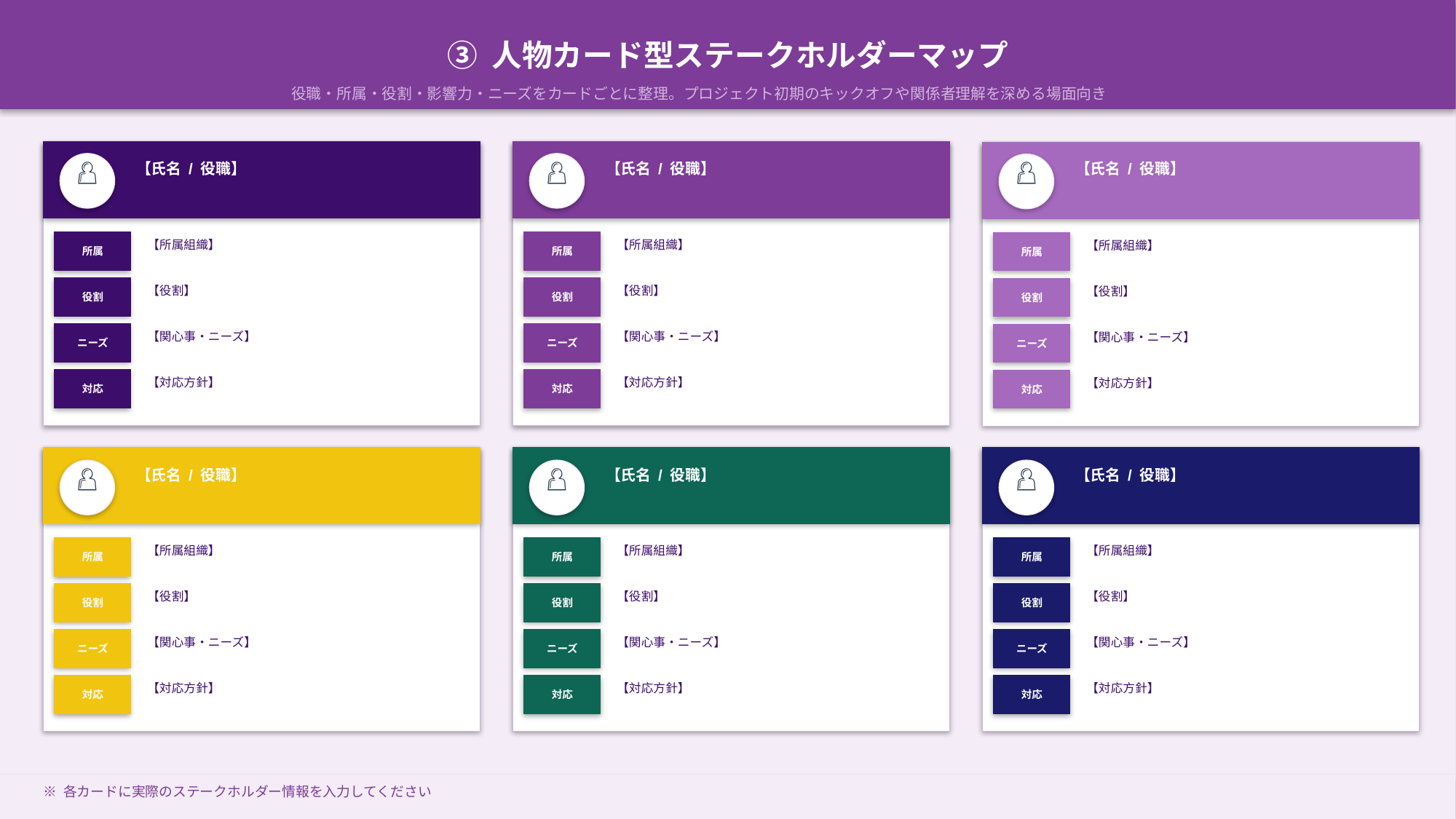

③ 人物カード型ステークホルダーマップ
役職・所属・役割・影響力・ニーズをカードごとに整理。プロジェクト初期のキックオフや関係者理解を深める場面向き

👤
👤
👤

【氏名 / 役職】

【氏名 / 役職】

【氏名 / 役職】
所属
【所属組織】
所属
【所属組織】
所属
【所属組織】
役割
【役割】
役割
【役割】
役割
【役割】
ニーズ
【関心事・ニーズ】
ニーズ
【関心事・ニーズ】
ニーズ
【関心事・ニーズ】
対応
【対応方針】
対応
【対応方針】
対応
【対応方針】

👤
👤
👤

【氏名 / 役職】

【氏名 / 役職】

【氏名 / 役職】
所属
【所属組織】
所属
【所属組織】
所属
【所属組織】
役割
【役割】
役割
【役割】
役割
【役割】
ニーズ
【関心事・ニーズ】
ニーズ
【関心事・ニーズ】
ニーズ
【関心事・ニーズ】
対応
【対応方針】
対応
【対応方針】
対応
【対応方針】

※ 各カードに実際のステークホルダー情報を入力してください